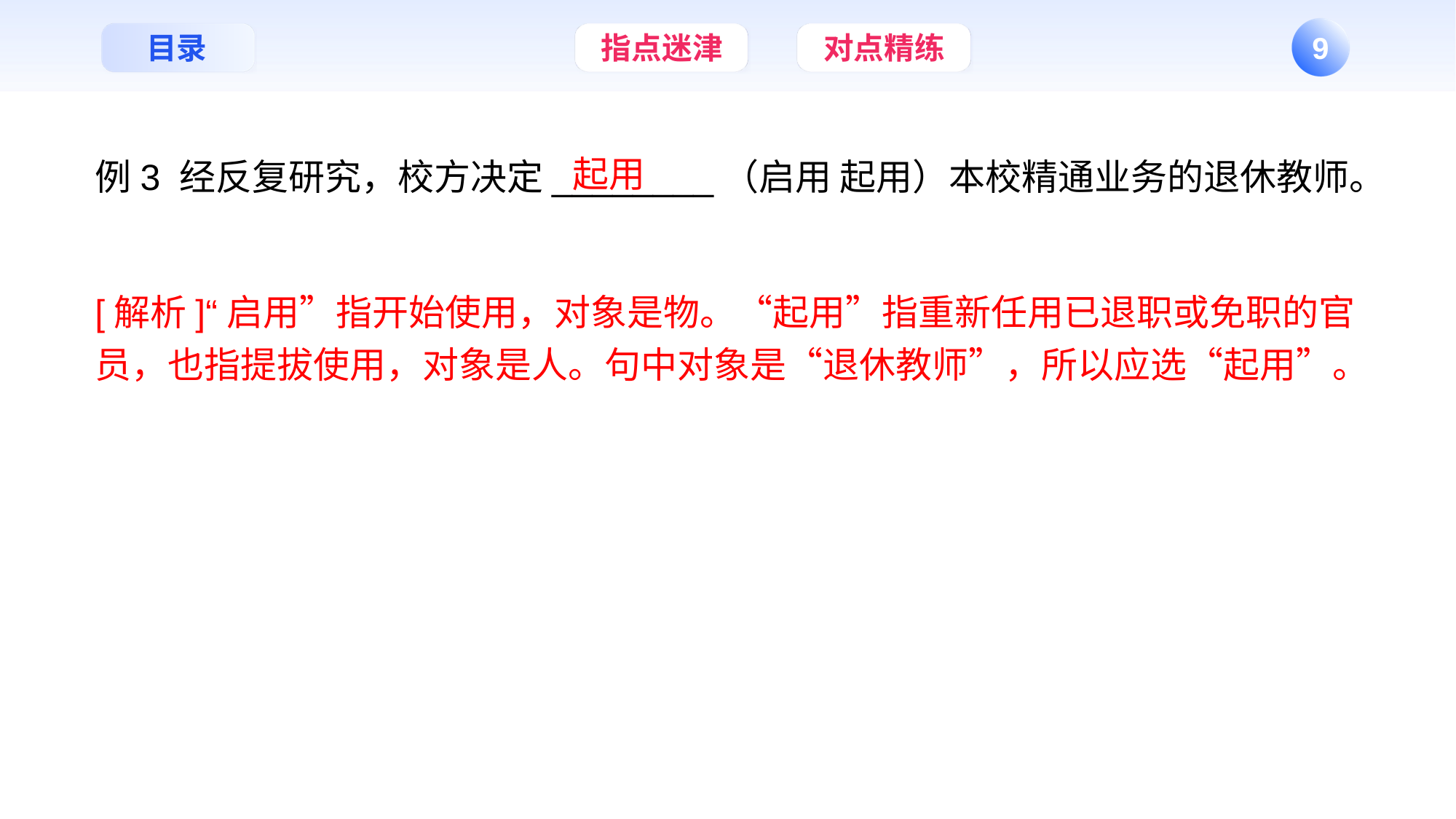

起用
例3 经反复研究，校方决定________（启用 起用）本校精通业务的退休教师。
[解析]“启用”指开始使用，对象是物。“起用”指重新任用已退职或免职的官员，也指提拔使用，对象是人。句中对象是“退休教师”，所以应选“起用”。